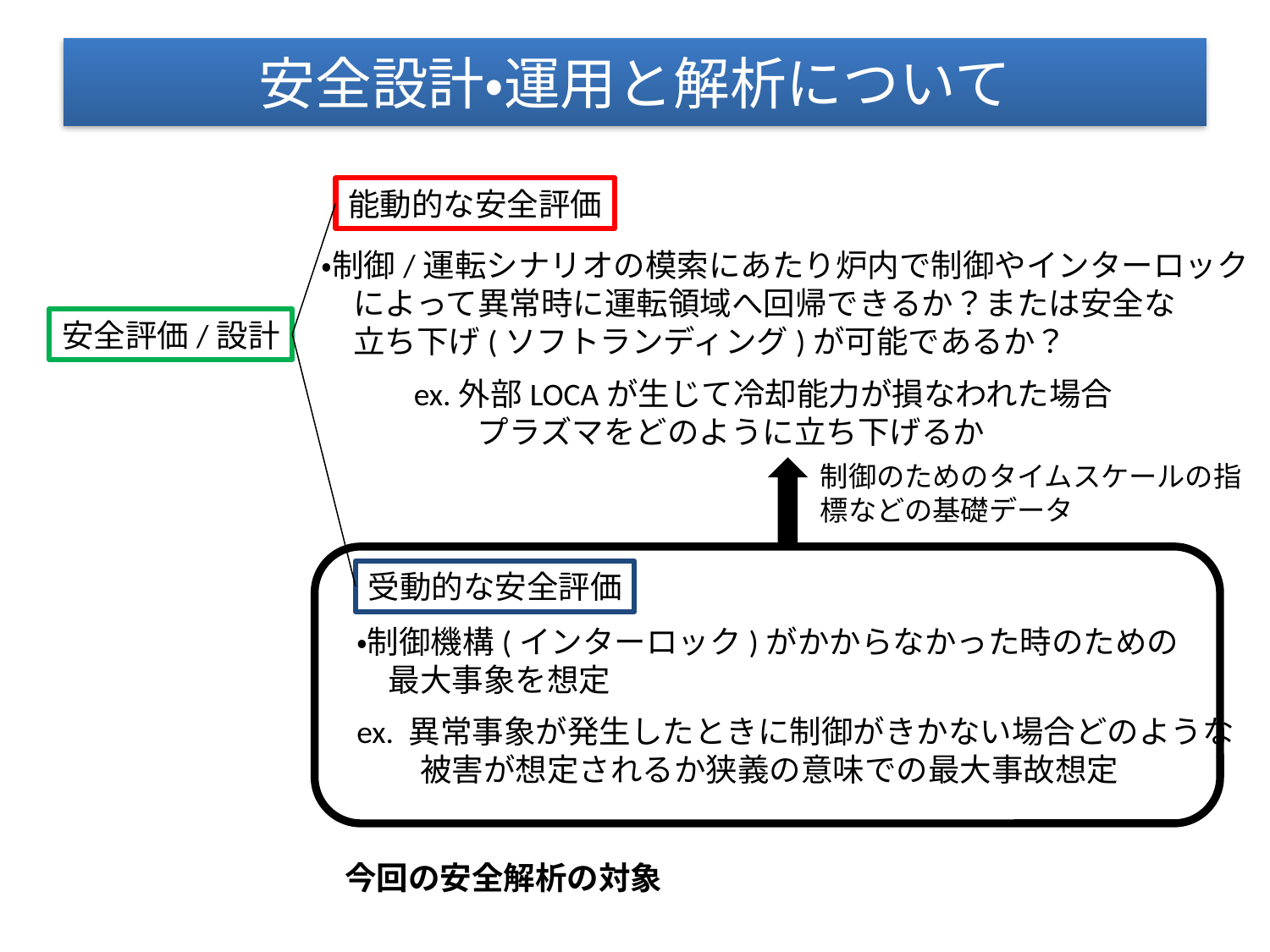

# 安全設計・運用と解析について
能動的な安全評価
・制御/運転シナリオの模索にあたり炉内で制御やインターロック
　によって異常時に運転領域へ回帰できるか？または安全な
　立ち下げ(ソフトランディング)が可能であるか？
安全評価/設計
ex.外部LOCAが生じて冷却能力が損なわれた場合
　　プラズマをどのように立ち下げるか
受動的な安全評価
・制御機構(インターロック)がかからなかった時のための
　最大事象を想定
ex. 異常事象が発生したときに制御がきかない場合どのような
　　被害が想定されるか狭義の意味での最大事故想定
制御のためのタイムスケールの指標などの基礎データ

今回の安全解析の対象